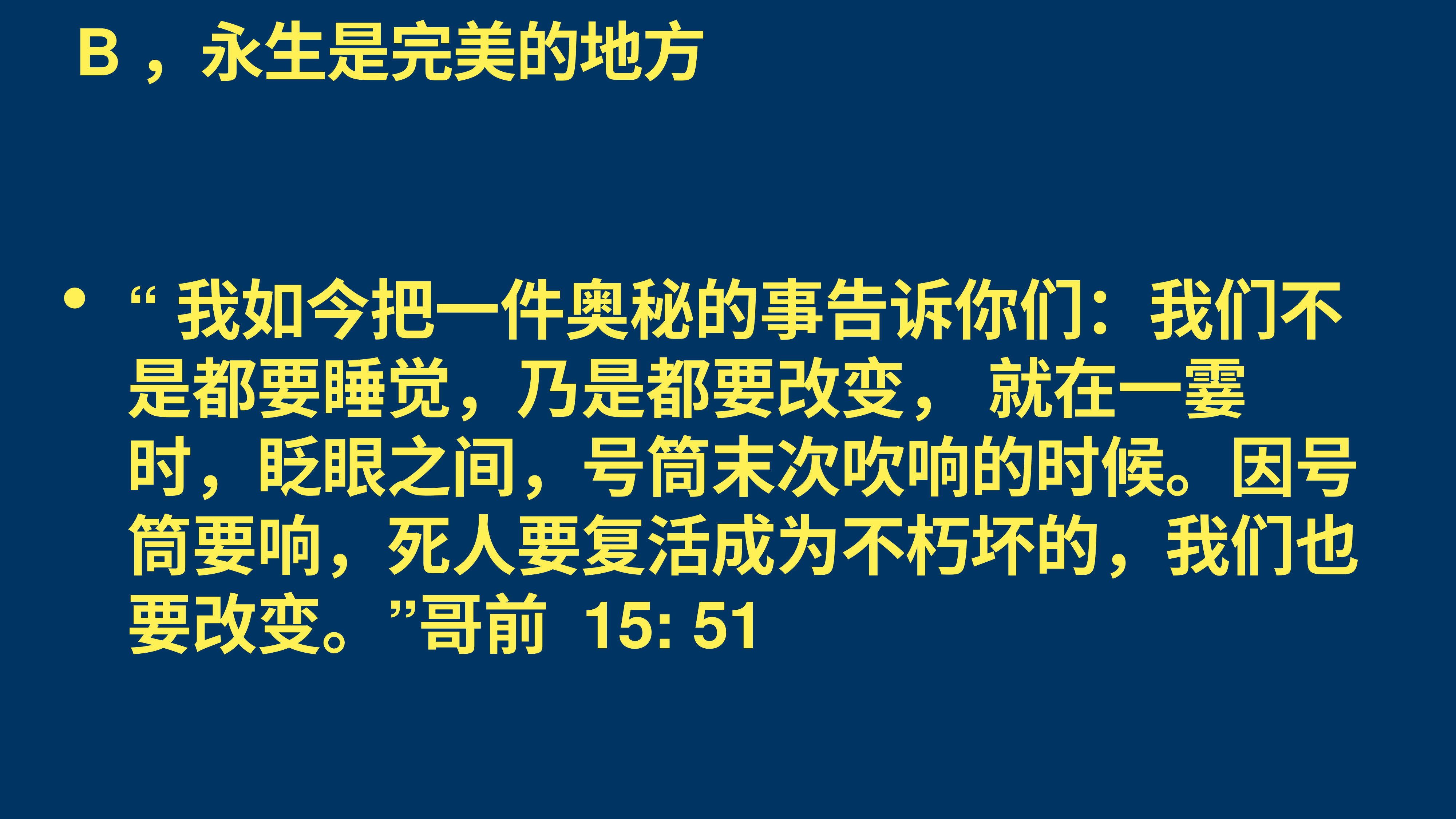

# B，永生是完美的地方
“我如今把一件奥秘的事告诉你们：我们不是都要睡觉，乃是都要改变， 就在一霎时，眨眼之间，号筒末次吹响的时候。因号筒要响，死人要复活成为不朽坏的，我们也要改变。”哥前 15: 51